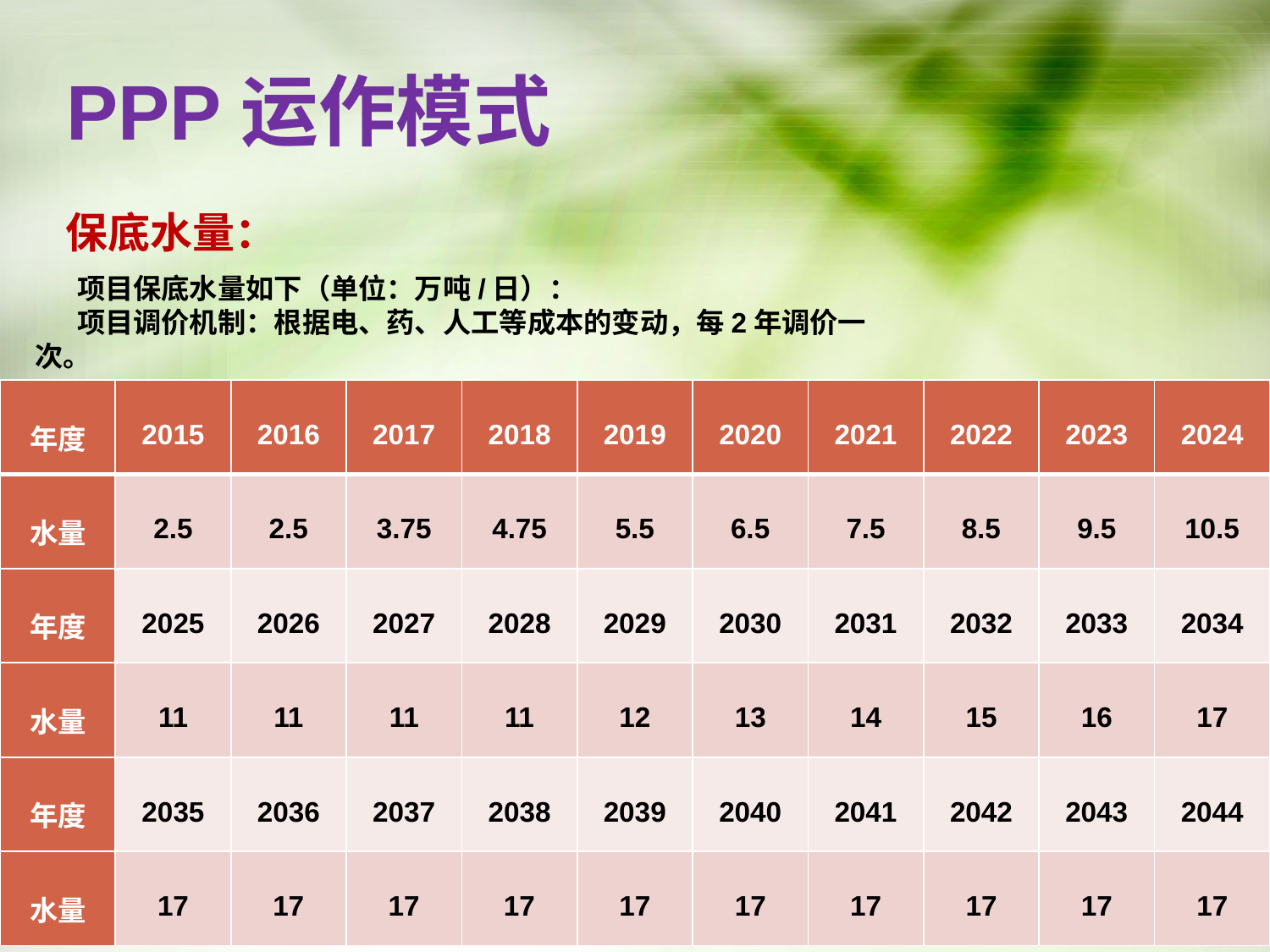

PPP运作模式
保底水量：
项目保底水量如下（单位：万吨/日）：
项目调价机制：根据电、药、人工等成本的变动，每2年调价一次。
| 年度 | 2015 | 2016 | 2017 | 2018 | 2019 | 2020 | 2021 | 2022 | 2023 | 2024 |
| --- | --- | --- | --- | --- | --- | --- | --- | --- | --- | --- |
| 水量 | 2.5 | 2.5 | 3.75 | 4.75 | 5.5 | 6.5 | 7.5 | 8.5 | 9.5 | 10.5 |
| 年度 | 2025 | 2026 | 2027 | 2028 | 2029 | 2030 | 2031 | 2032 | 2033 | 2034 |
| 水量 | 11 | 11 | 11 | 11 | 12 | 13 | 14 | 15 | 16 | 17 |
| 年度 | 2035 | 2036 | 2037 | 2038 | 2039 | 2040 | 2041 | 2042 | 2043 | 2044 |
| 水量 | 17 | 17 | 17 | 17 | 17 | 17 | 17 | 17 | 17 | 17 |